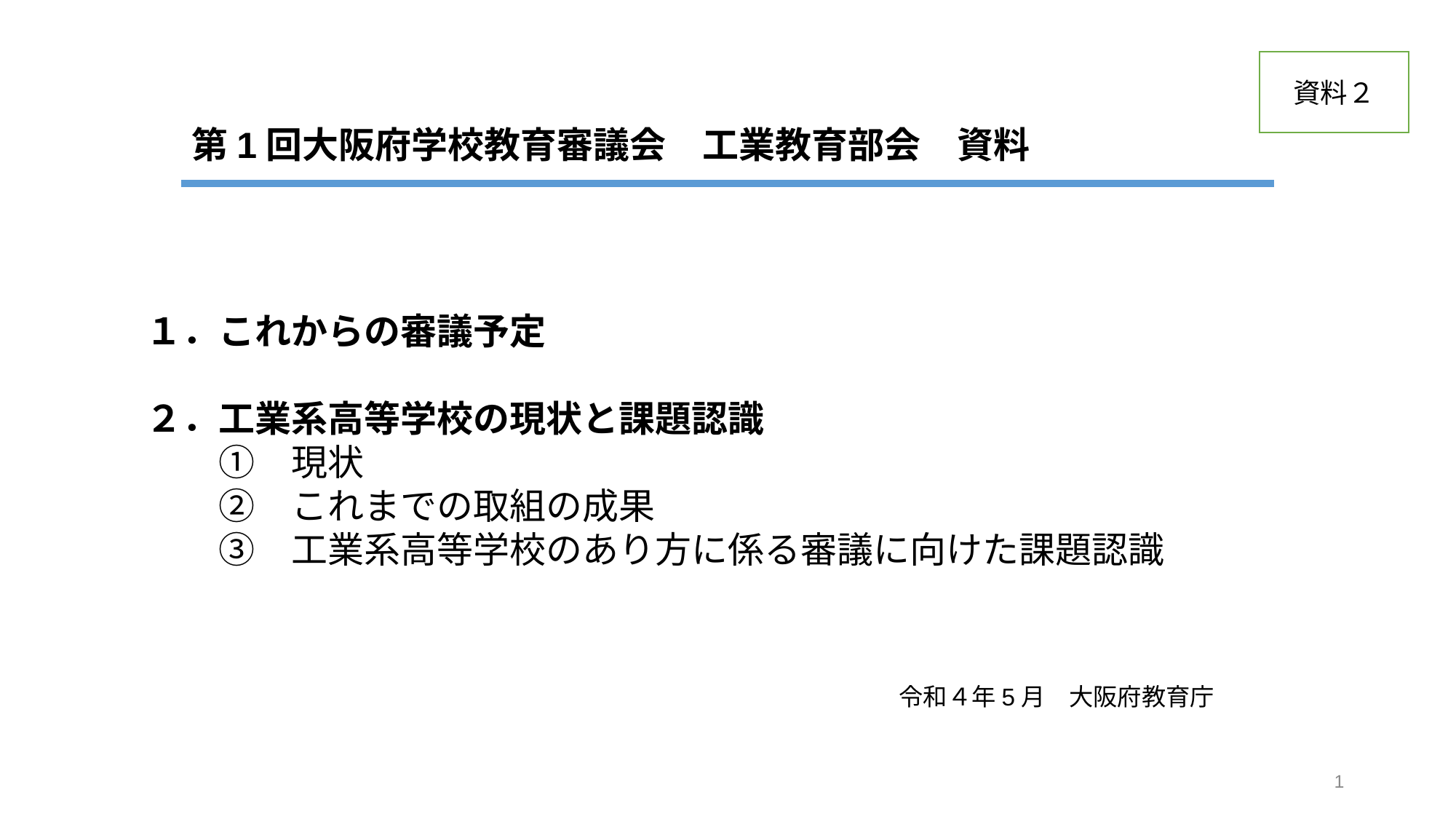

資料２
第1回大阪府学校教育審議会　工業教育部会　資料
１．これからの審議予定

２．工業系高等学校の現状と課題認識
　　①　現状
　　②　これまでの取組の成果
　　③　工業系高等学校のあり方に係る審議に向けた課題認識
令和４年5月　大阪府教育庁
1